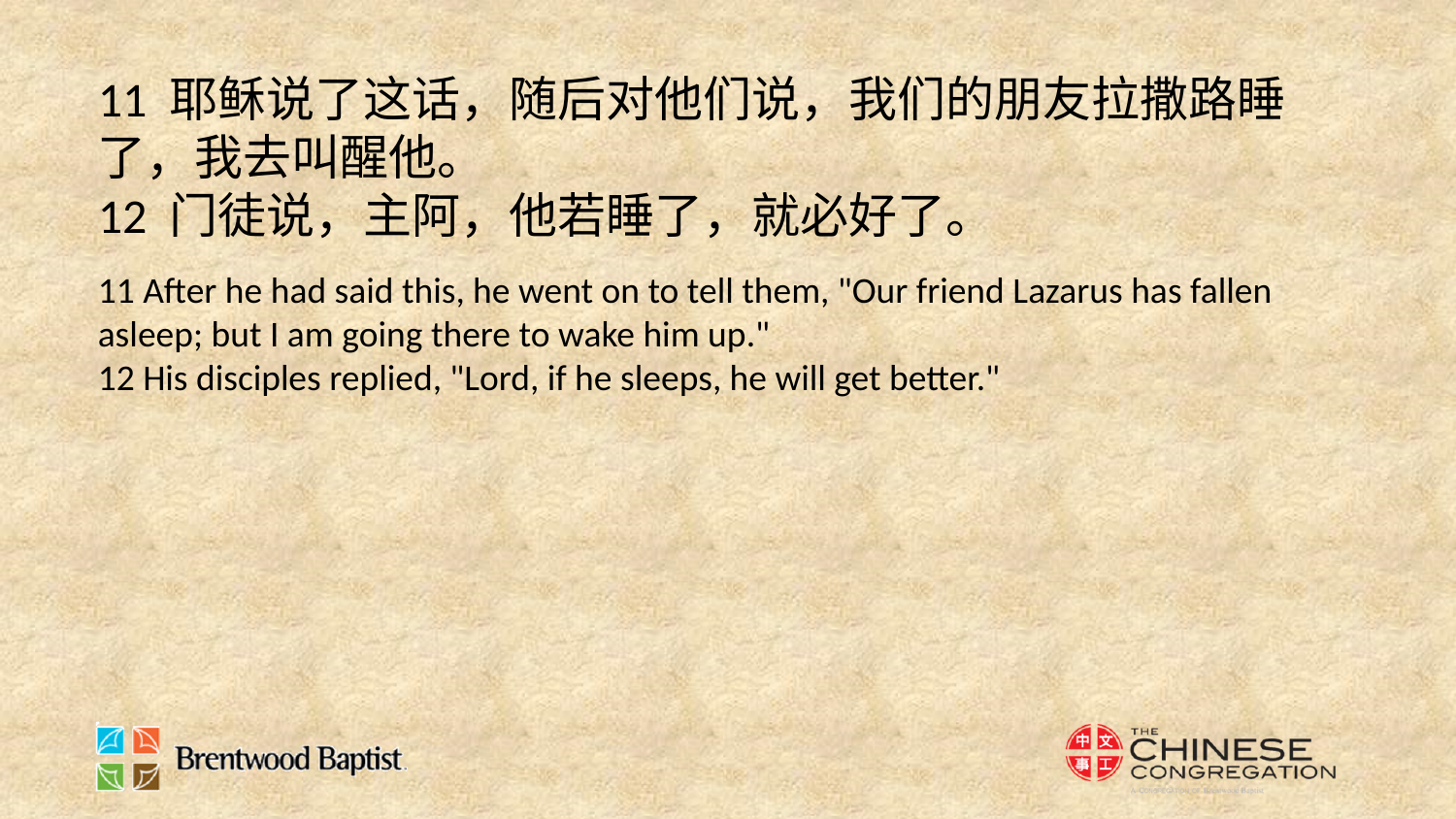

11 耶稣说了这话，随后对他们说，我们的朋友拉撒路睡了，我去叫醒他。
12 门徒说，主阿，他若睡了，就必好了。

11 After he had said this, he went on to tell them, "Our friend Lazarus has fallen asleep; but I am going there to wake him up."
12 His disciples replied, "Lord, if he sleeps, he will get better."